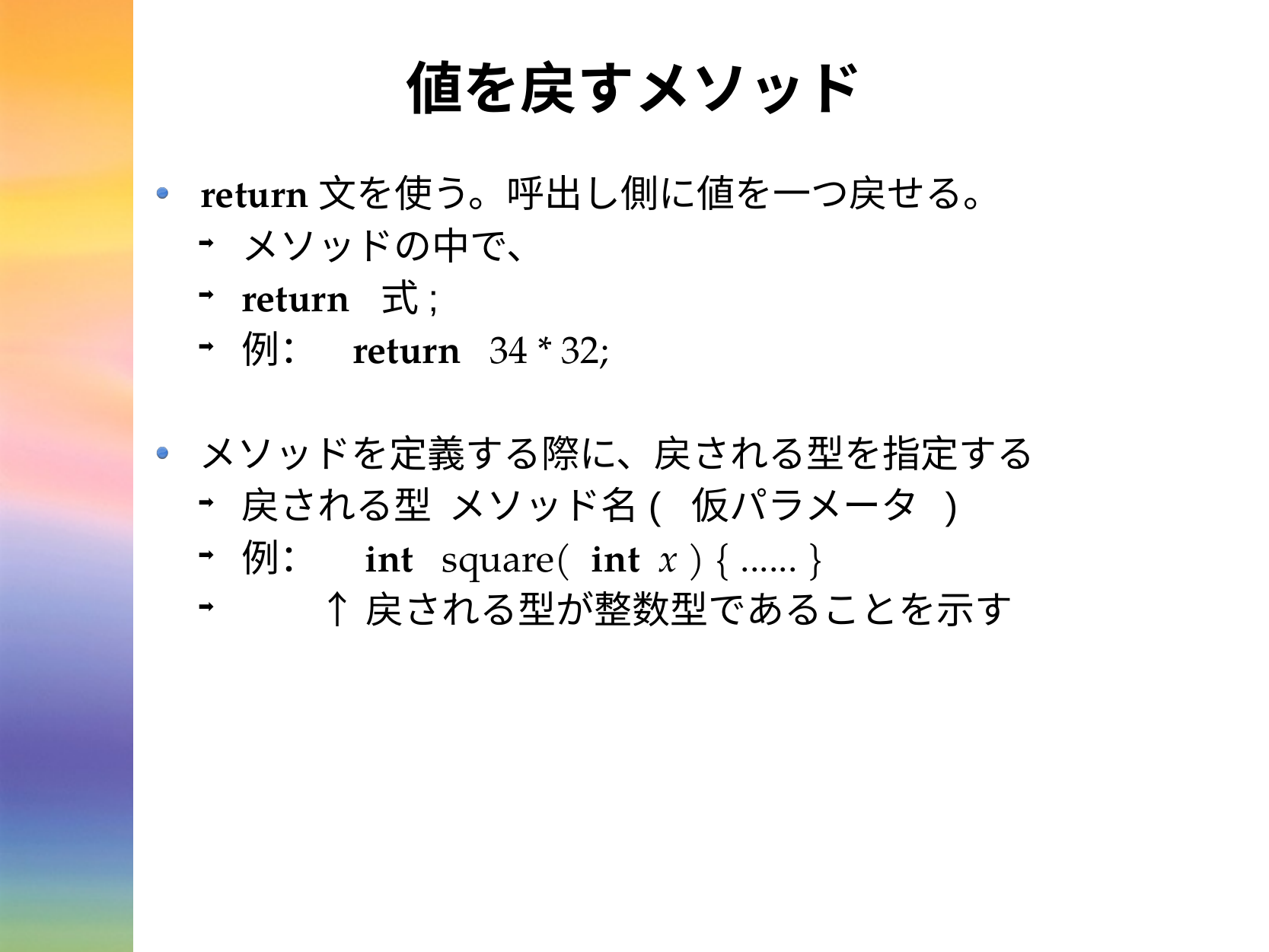

# 値を戻すメソッド
return文を使う。呼出し側に値を一つ戻せる。
メソッドの中で、
return  式;
例：   return   34 * 32;

メソッドを定義する際に、戻される型を指定する
戻される型  メソッド名(  仮パラメータ  )
例：　int   square(  int  x ) { ...... }
         ↑戻される型が整数型であることを示す